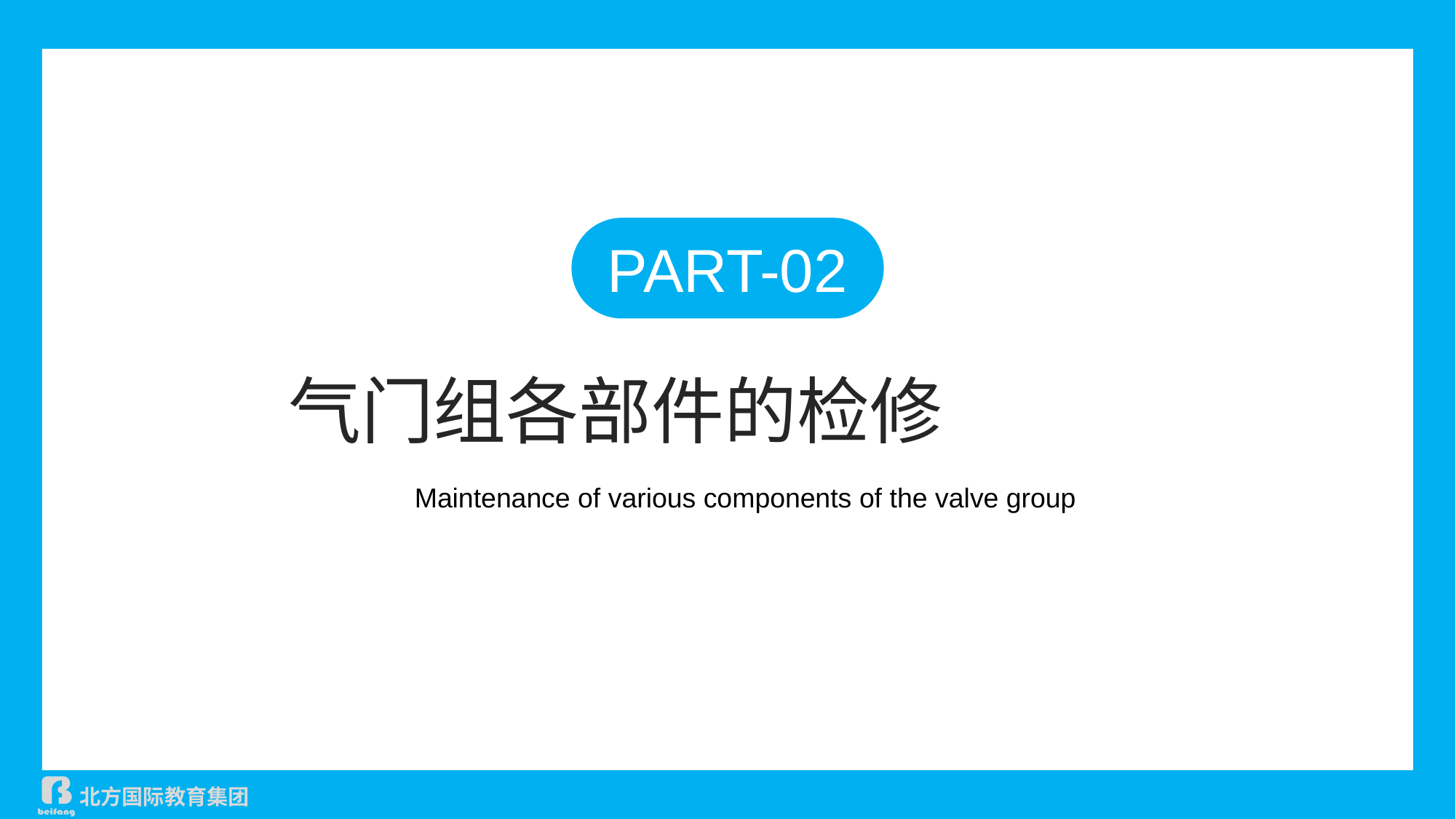

PART-02
气门组各部件的检修
Maintenance of various components of the valve group